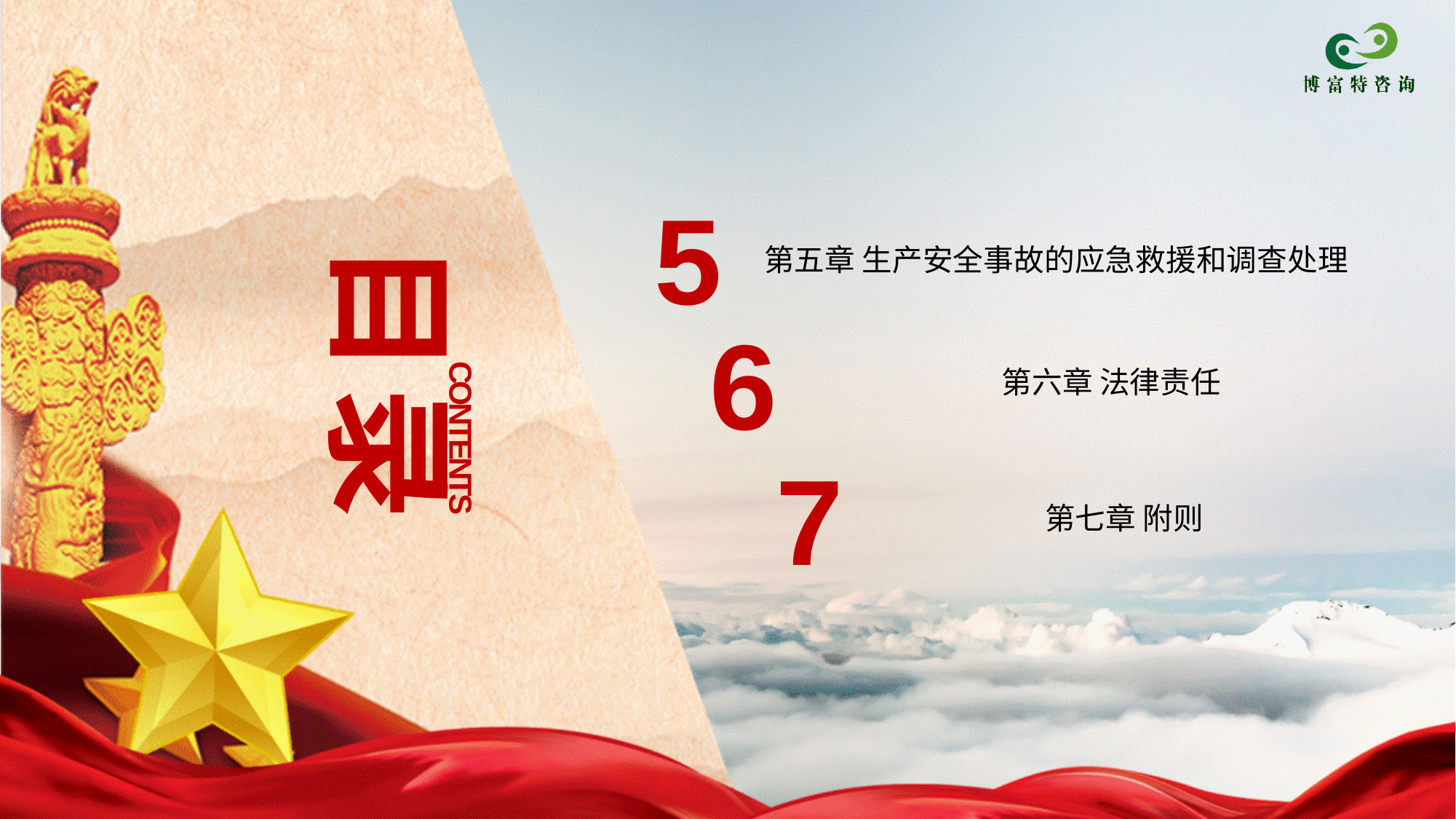

5
目录
CONTENTS
第五章 生产安全事故的应急救援和调查处理
6
第六章 法律责任
7
第七章 附则